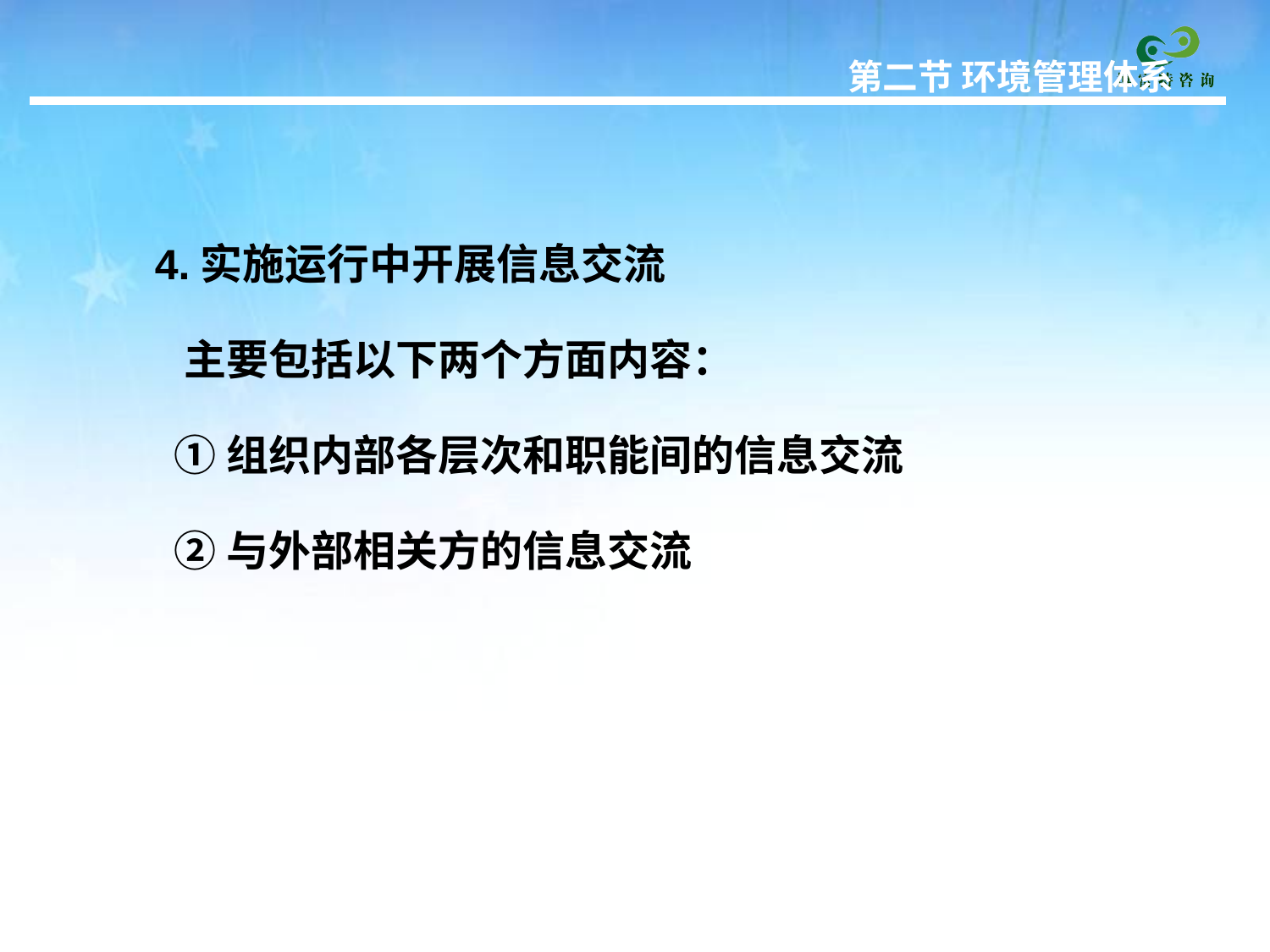

第二节 环境管理体系
    4.实施运行中开展信息交流
       主要包括以下两个方面内容：
       ①组织内部各层次和职能间的信息交流
       ②与外部相关方的信息交流